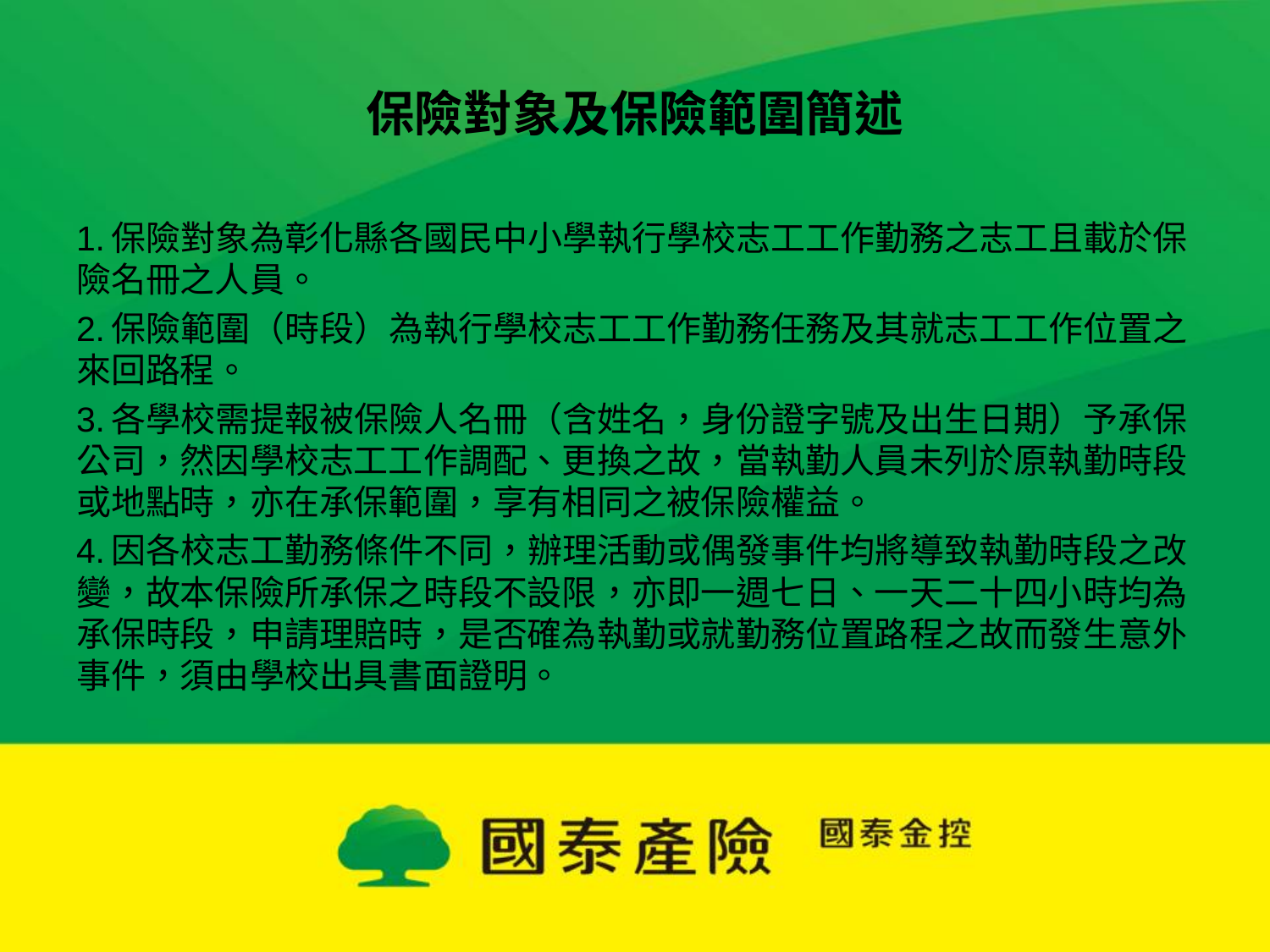

保險對象及保險範圍簡述

1.保險對象為彰化縣各國民中小學執行學校志工工作勤務之志工且載於保險名冊之人員。
2.保險範圍（時段）為執行學校志工工作勤務任務及其就志工工作位置之來回路程。
3.各學校需提報被保險人名冊（含姓名，身份證字號及出生日期）予承保公司，然因學校志工工作調配、更換之故，當執勤人員未列於原執勤時段或地點時，亦在承保範圍，享有相同之被保險權益。
4.因各校志工勤務條件不同，辦理活動或偶發事件均將導致執勤時段之改變，故本保險所承保之時段不設限，亦即一週七日、一天二十四小時均為承保時段，申請理賠時，是否確為執勤或就勤務位置路程之故而發生意外事件，須由學校出具書面證明。